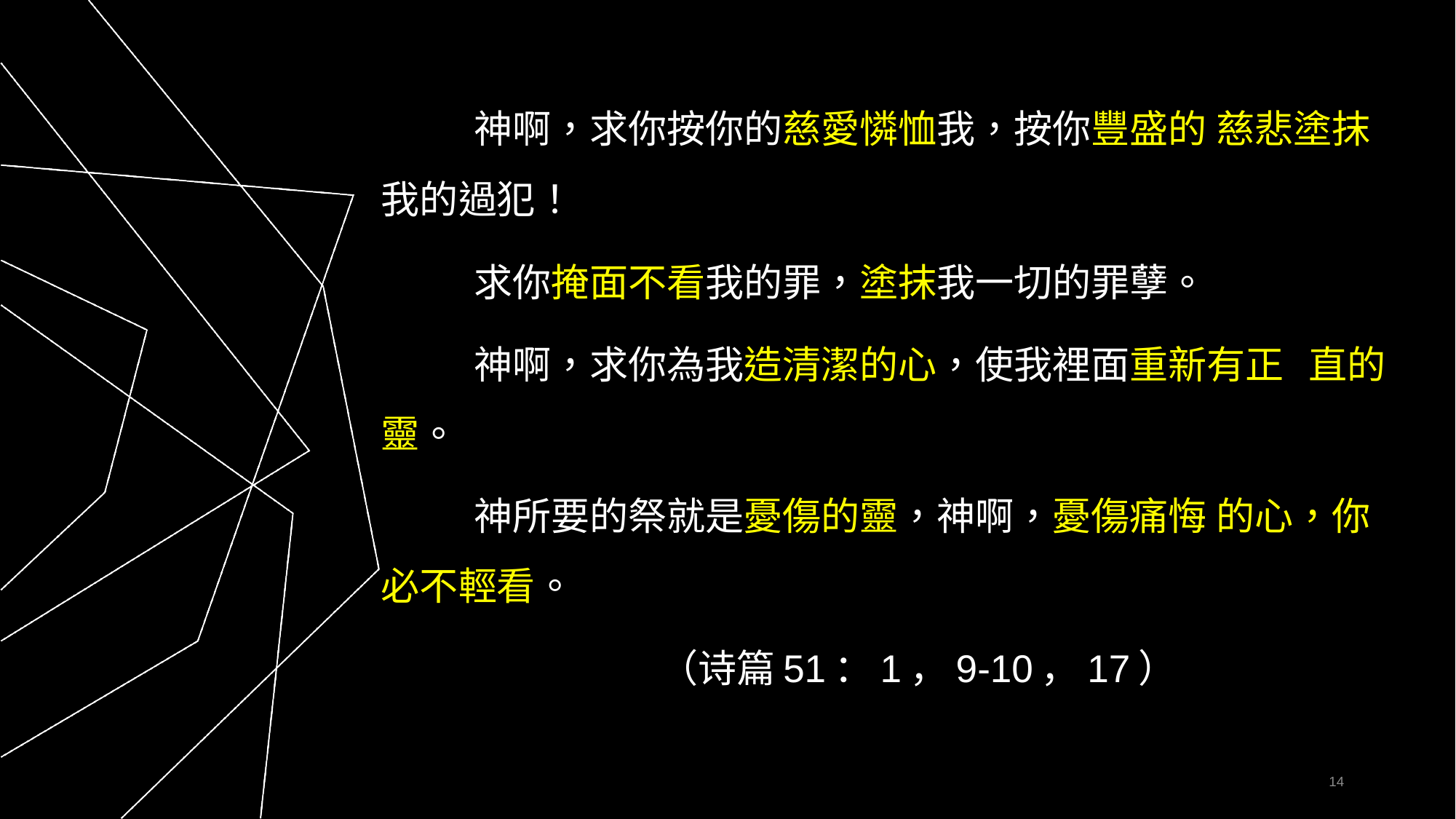

神啊，求你按你的慈愛憐恤我，按你豐盛的	慈悲塗抹我的過犯！
	求你掩面不看我的罪，塗抹我一切的罪孽。
	神啊，求你為我造清潔的心，使我裡面重新有正	直的靈。
	神所要的祭就是憂傷的靈，神啊，憂傷痛悔	的心，你必不輕看。
			（诗篇51：1，9-10，17）

14